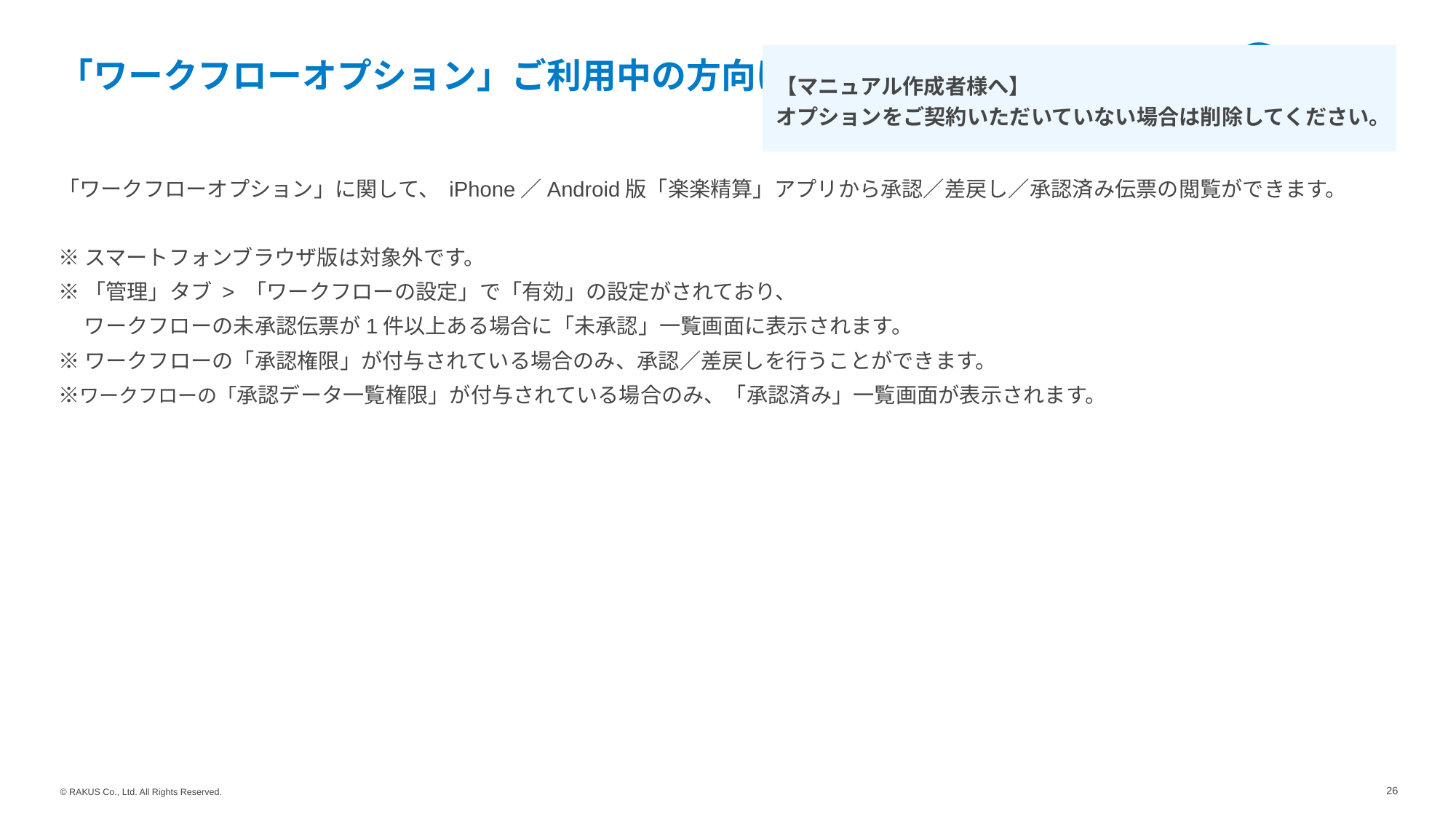

# 「ワークフローオプション」ご利用中の方向け
【マニュアル作成者様へ】
オプションをご契約いただいていない場合は削除してください。
「ワークフローオプション」に関して、 iPhone／Android版「楽楽精算」アプリから承認／差戻し／承認済み伝票の閲覧ができます。

※スマートフォンブラウザ版は対象外です。
※「管理」タブ > 「ワークフローの設定」で「有効」の設定がされており、
　 ワークフローの未承認伝票が1件以上ある場合に「未承認」一覧画面に表示されます。
※ワークフローの「承認権限」が付与されている場合のみ、承認／差戻しを行うことができます。
※ワークフローの「承認データ一覧権限」が付与されている場合のみ、「承認済み」一覧画面が表示されます。
26